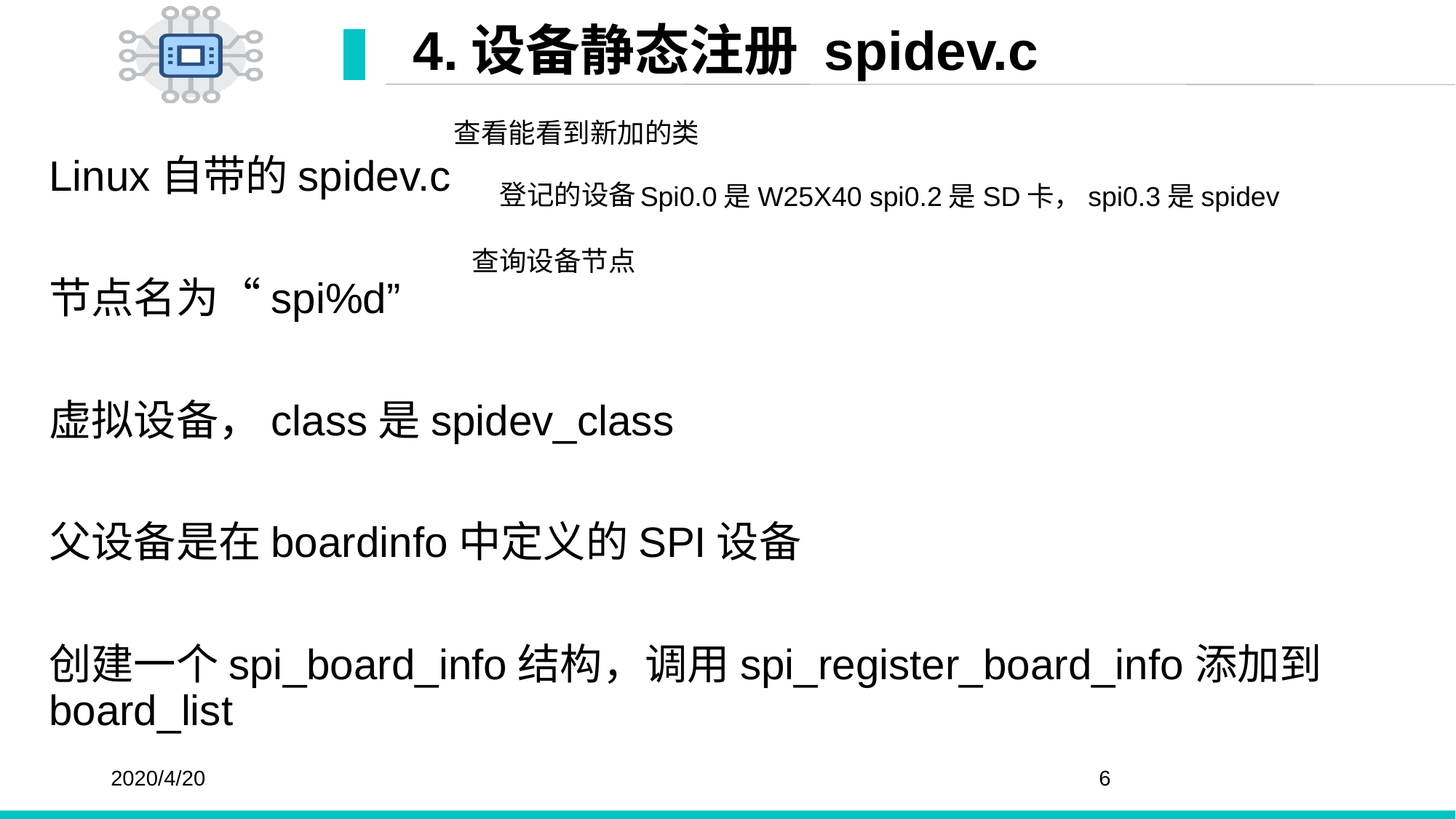

# 4.设备静态注册 spidev.c
查看能看到新加的类
Linux自带的spidev.c

节点名为“spi%d”

虚拟设备，class是spidev_class

父设备是在boardinfo中定义的SPI设备

创建一个spi_board_info结构，调用spi_register_board_info添加到board_list
登记的设备
Spi0.0是W25X40 spi0.2是SD卡，spi0.3是spidev
查询设备节点
2020/4/20
6